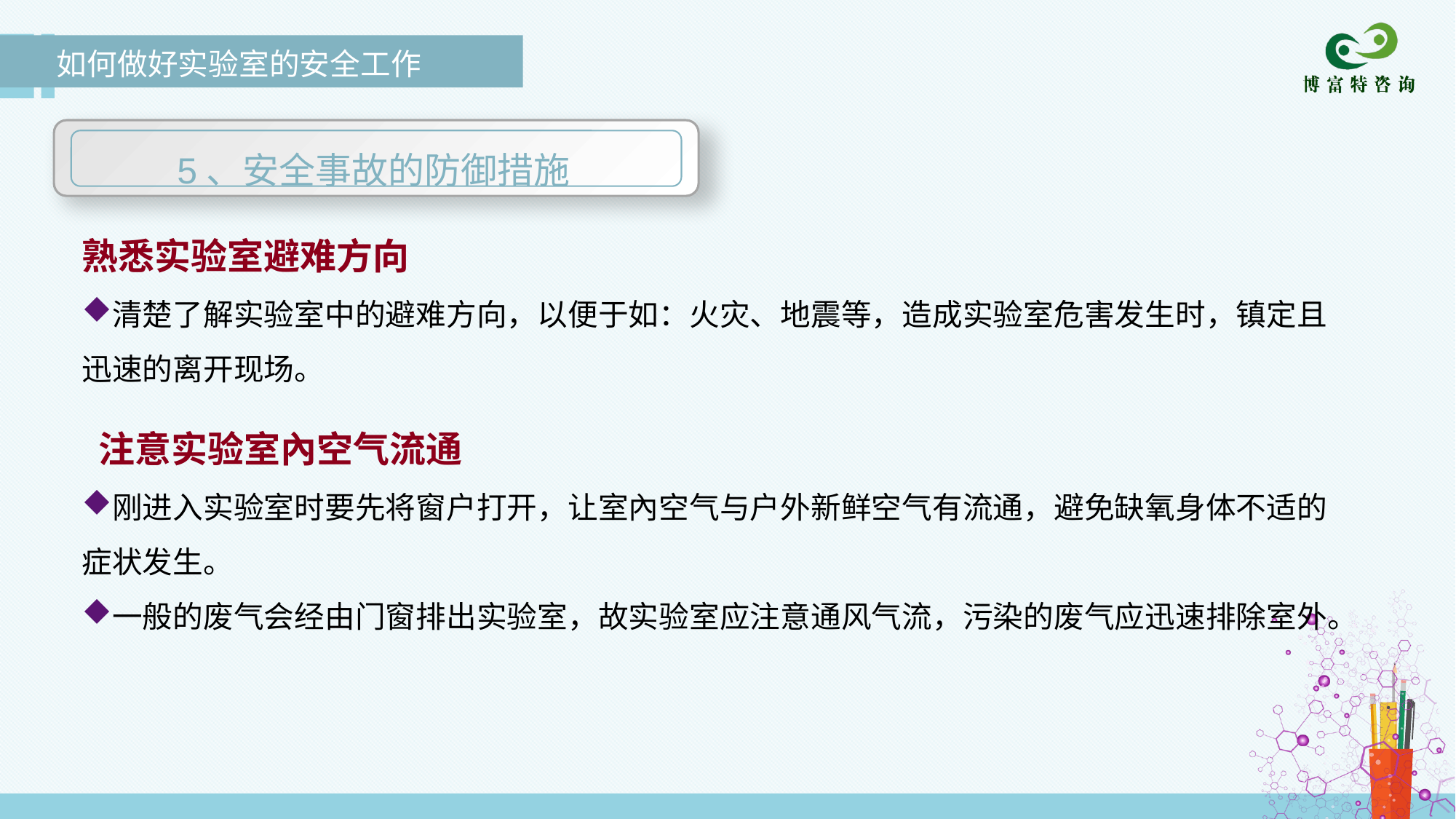

如何做好实验室的安全工作

5、安全事故的防御措施

熟悉实验室避难方向
清楚了解实验室中的避难方向，以便于如：火灾、地震等，造成实验室危害发生时，镇定且迅速的离开现场。
 注意实验室內空气流通
刚进入实验室时要先将窗户打开，让室內空气与户外新鲜空气有流通，避免缺氧身体不适的症状发生。
一般的废气会经由门窗排出实验室，故实验室应注意通风气流，污染的废气应迅速排除室外。